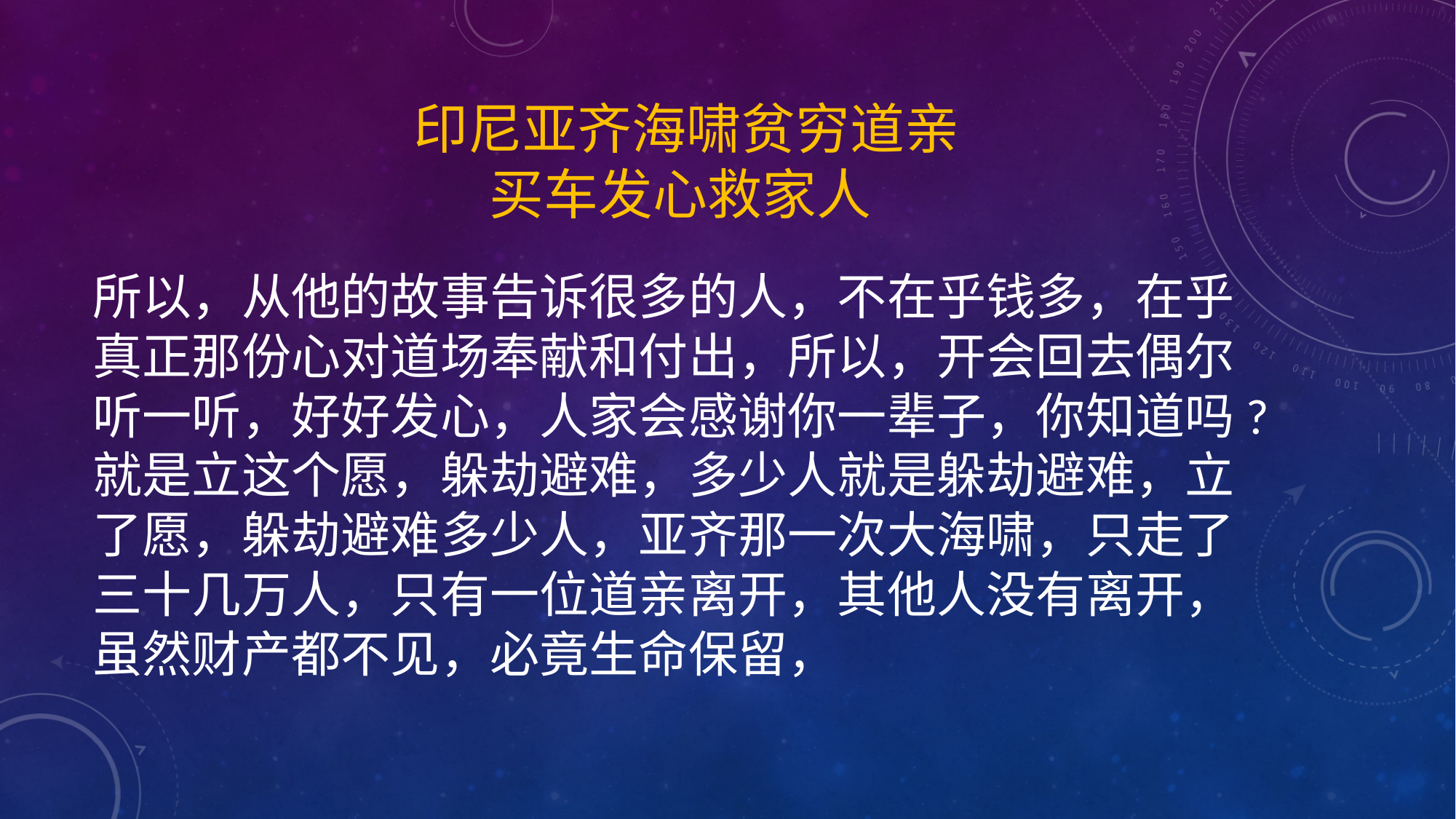

# 印尼亚齐海啸贫穷道亲 买车发心救家人
所以，从他的故事告诉很多的人，不在乎钱多，在乎真正那份心对道场奉献和付出，所以，开会回去偶尔听一听，好好发心，人家会感谢你一辈子，你知道吗?就是立这个愿，躲劫避难，多少人就是躲劫避难，立了愿，躲劫避难多少人，亚齐那一次大海啸，只走了三十几万人，只有一位道亲离开，其他人没有离开，虽然财产都不见，必竟生命保留，